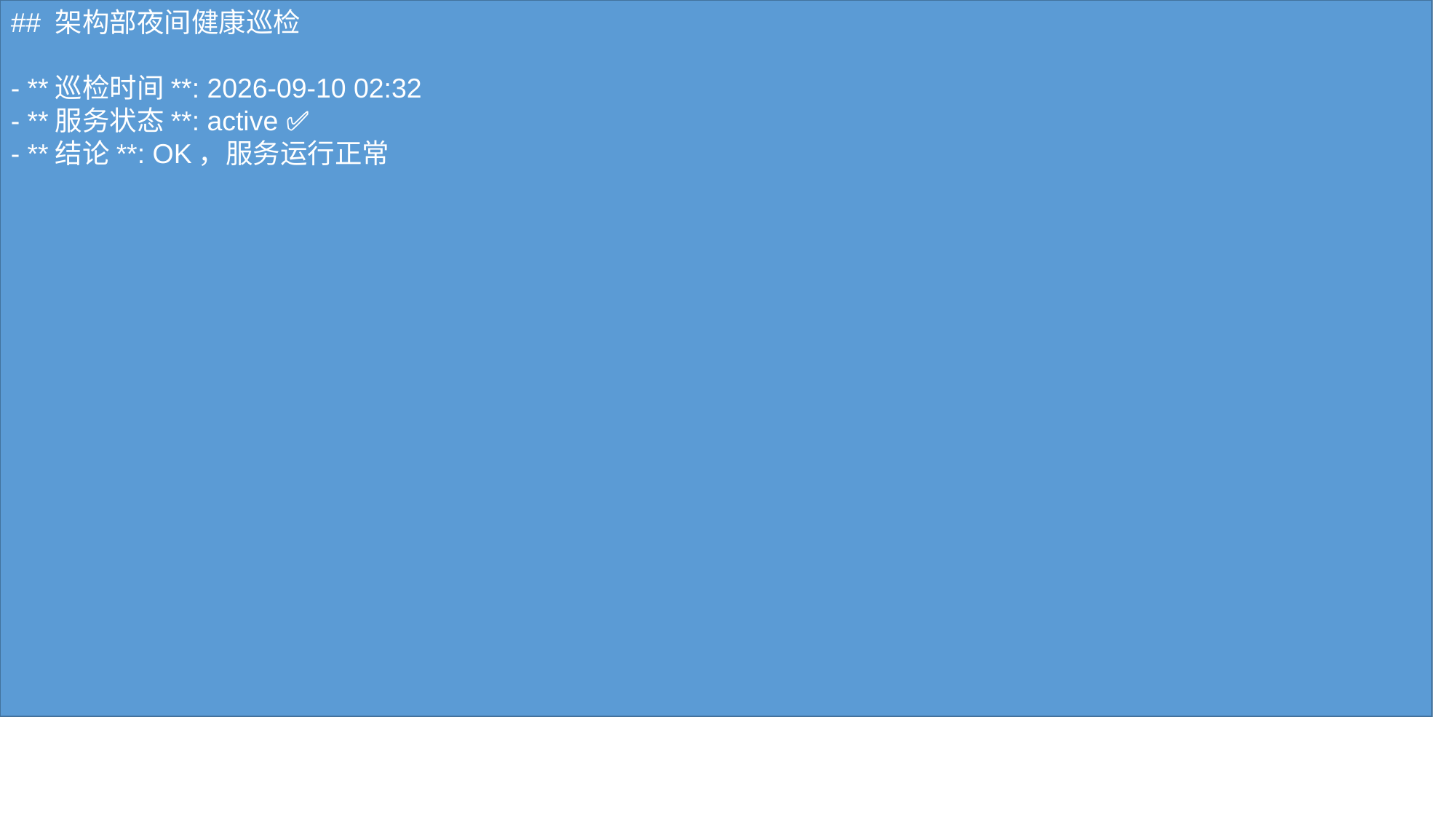

## 架构部夜间健康巡检 - **巡检时间**: 2026-09-10 02:32 - **服务状态**: active ✅ - **结论**: OK，服务运行正常
#